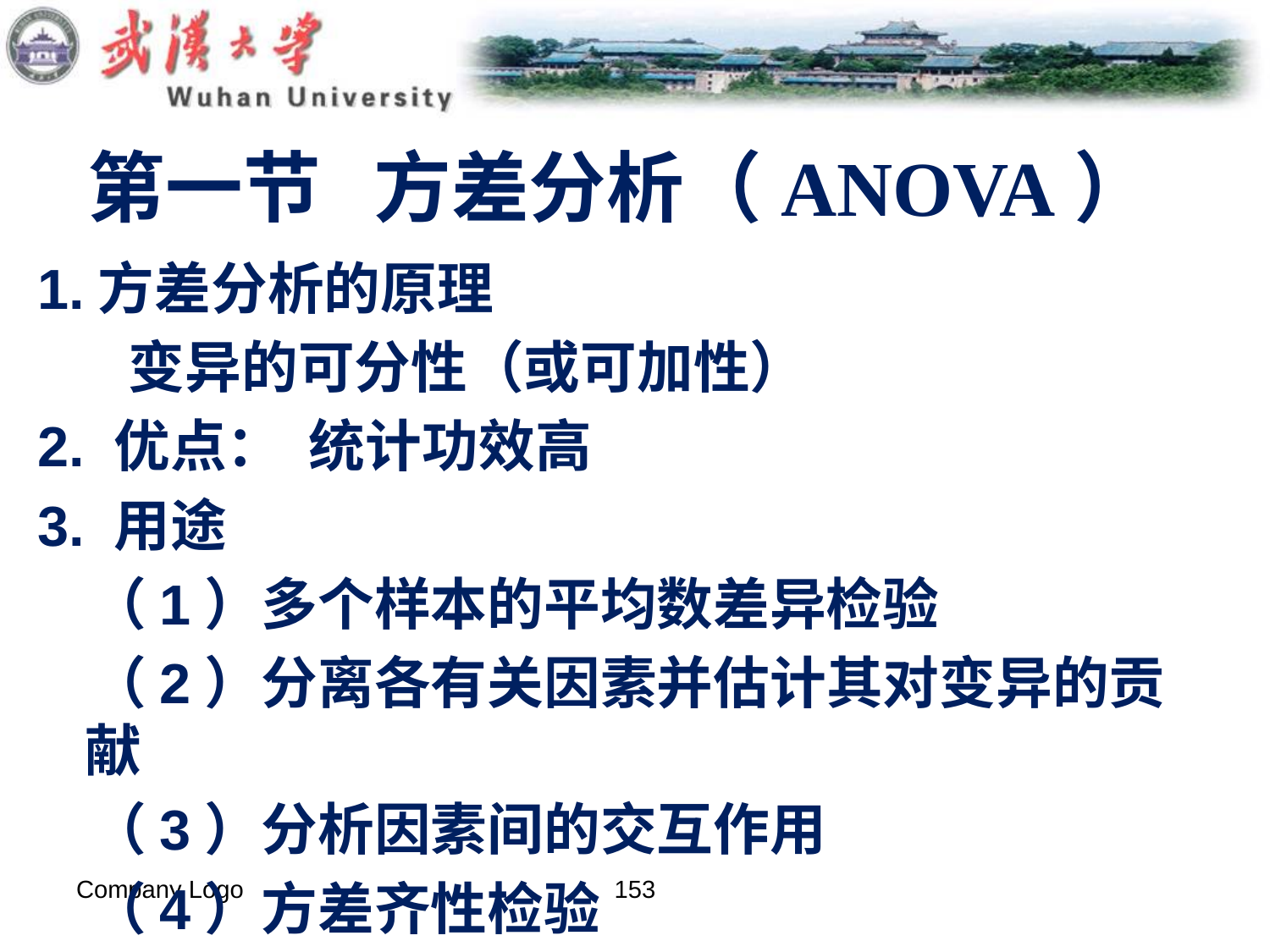

# 第一节   方差分析（ANOVA）
1.方差分析的原理
      变异的可分性（或可加性）
2. 优点：  统计功效高
3. 用途
   （1）多个样本的平均数差异检验
   （2）分离各有关因素并估计其对变异的贡献
   （3）分析因素间的交互作用
   （4）方差齐性检验
Company Logo
153